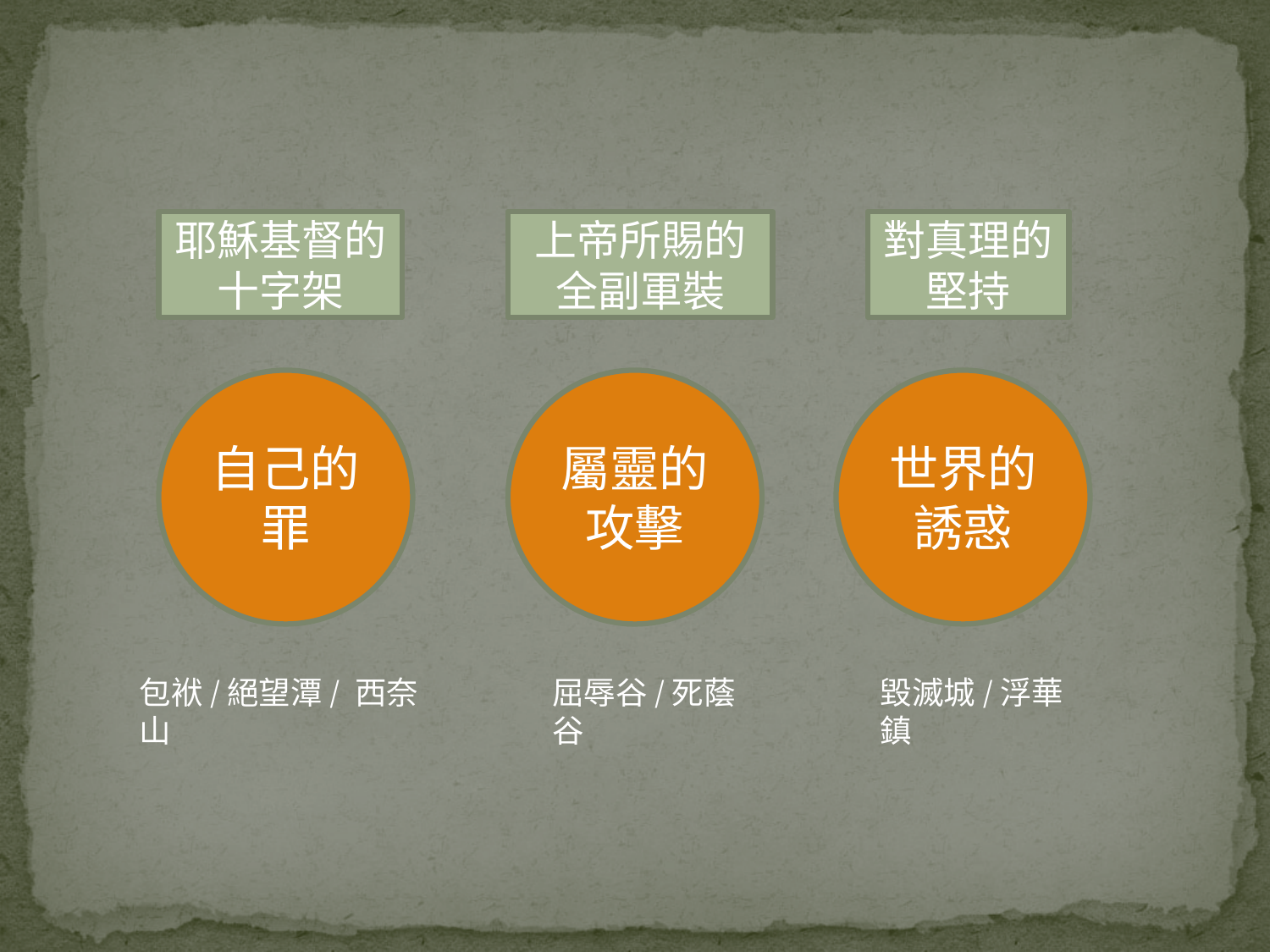

耶穌基督的十字架
上帝所賜的全副軍裝
對真理的堅持
自己的罪
屬靈的攻擊
世界的誘惑
包袱/絕望潭/ 西奈山
屈辱谷/死蔭谷
毀滅城/浮華鎮